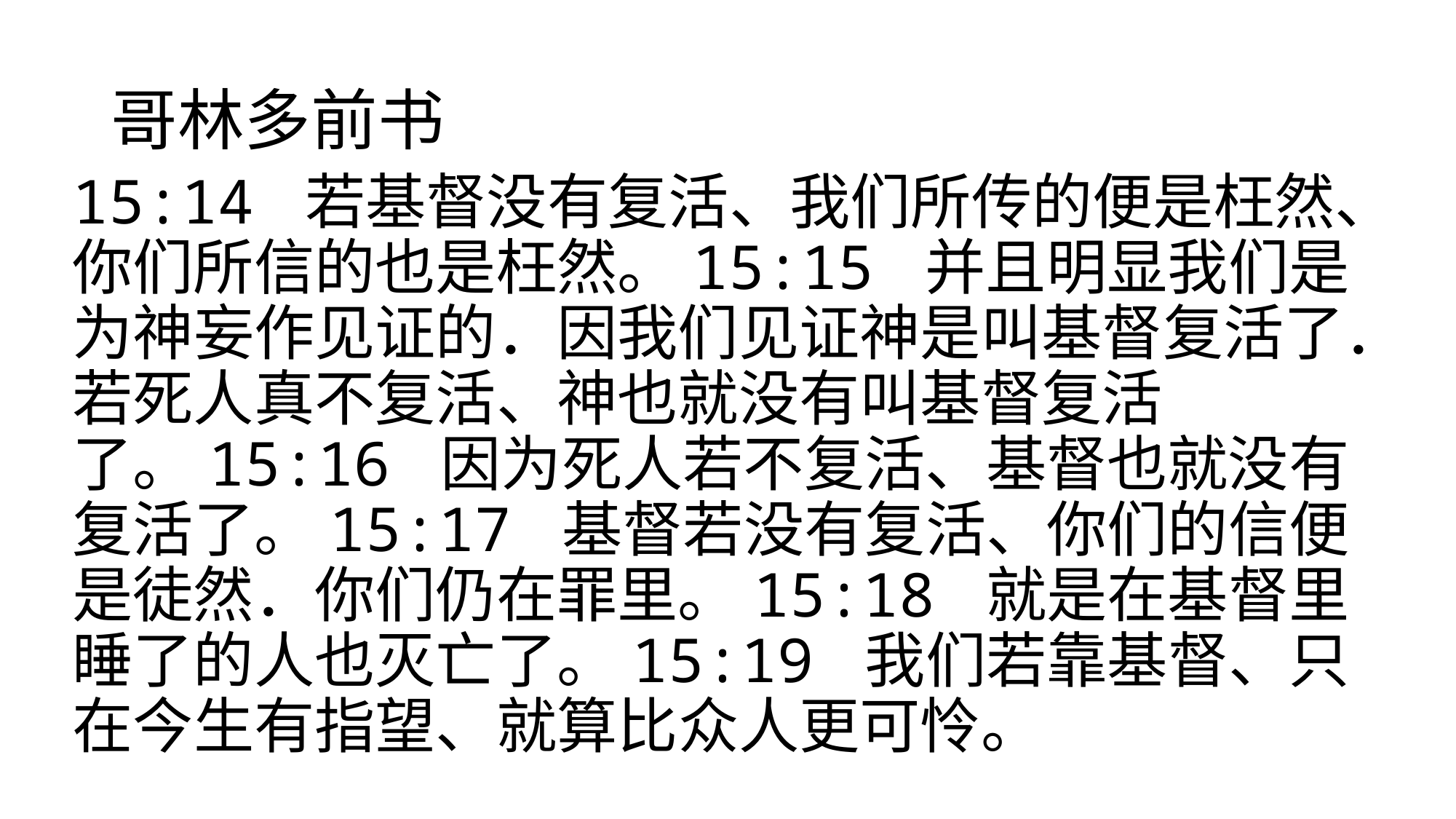

# 哥林多前书
15:14 若基督没有复活、我们所传的便是枉然、你们所信的也是枉然。15:15 并且明显我们是为神妄作见证的．因我们见证神是叫基督复活了．若死人真不复活、神也就没有叫基督复活了。15:16 因为死人若不复活、基督也就没有复活了。15:17 基督若没有复活、你们的信便是徒然．你们仍在罪里。15:18 就是在基督里睡了的人也灭亡了。15:19 我们若靠基督、只在今生有指望、就算比众人更可怜。